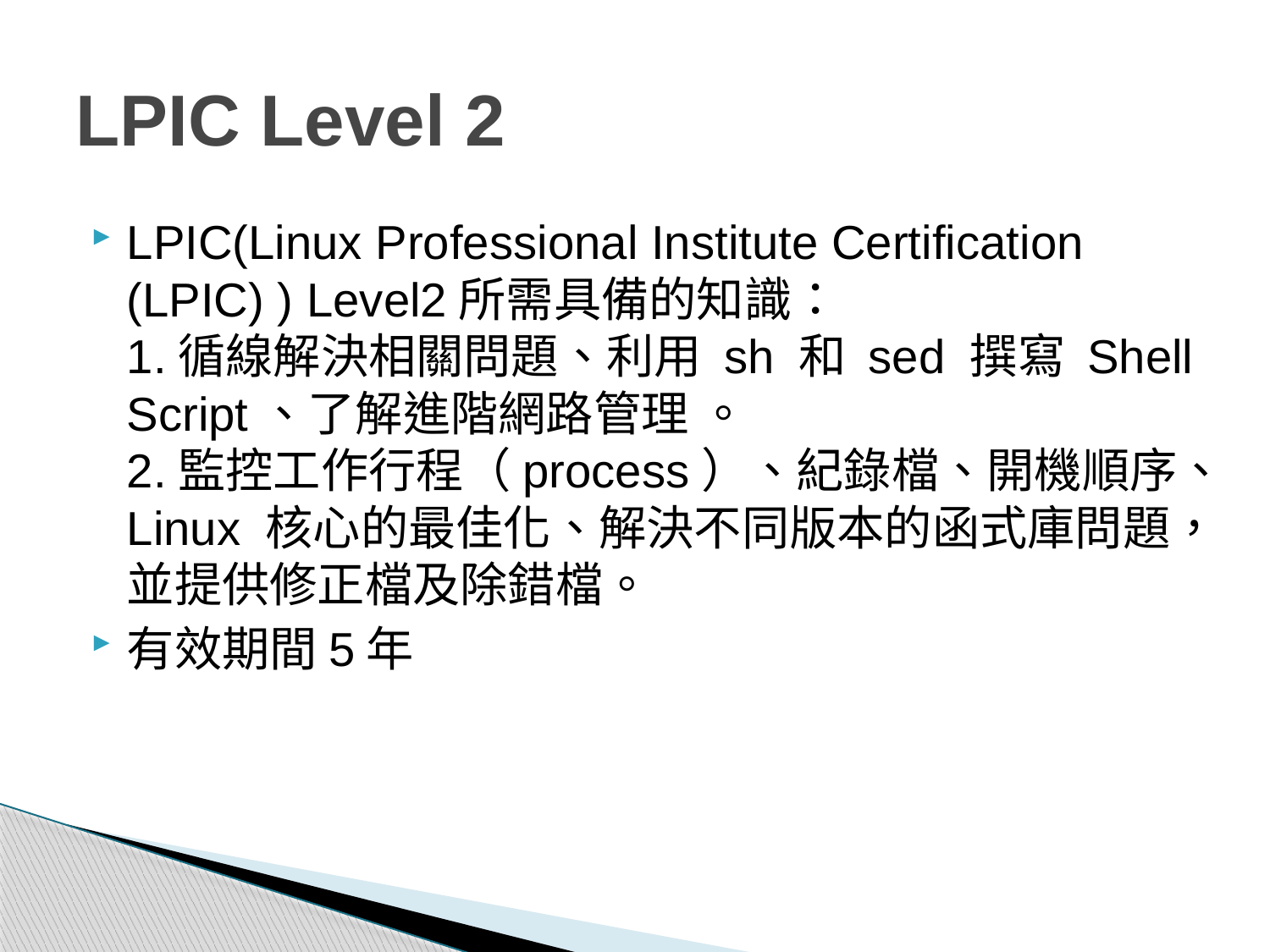

# LPIC Level 2
LPIC(Linux Professional Institute Certification (LPIC) ) Level2所需具備的知識：
1.循線解決相關問題、利用 sh 和 sed 撰寫 Shell Script、了解進階網路管理 。
2.監控工作行程（process）、紀錄檔、開機順序、Linux 核心的最佳化、解決不同版本的函式庫問題，並提供修正檔及除錯檔。
有效期間5年